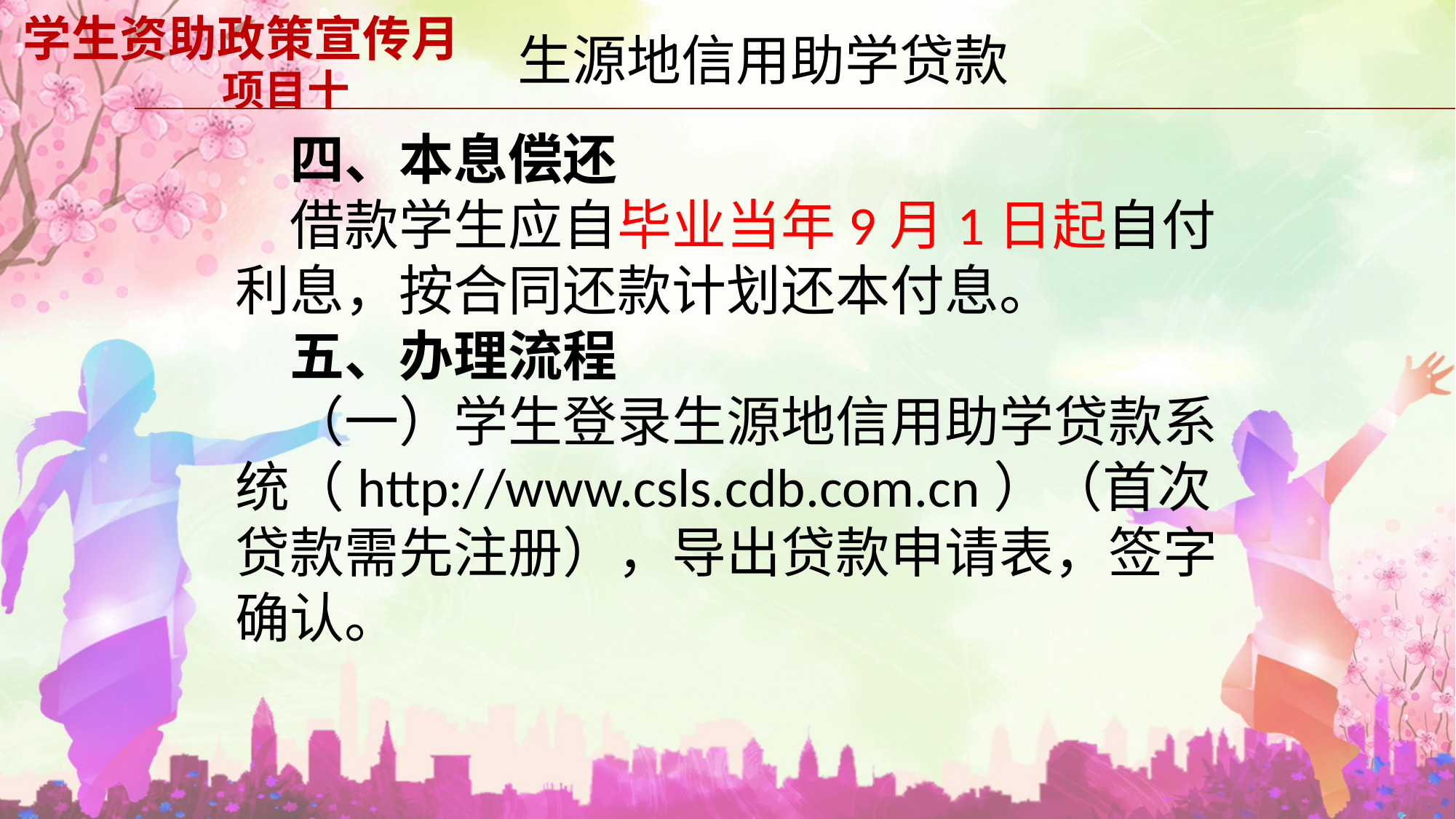

# 学生资助政策宣传月 项目十
   生源地信用助学贷款

四、本息偿还
借款学生应自毕业当年9月1日起自付利息，按合同还款计划还本付息。
五、办理流程
（一）学生登录生源地信用助学贷款系统（http://www.csls.cdb.com.cn）（首次贷款需先注册），导出贷款申请表，签字确认。